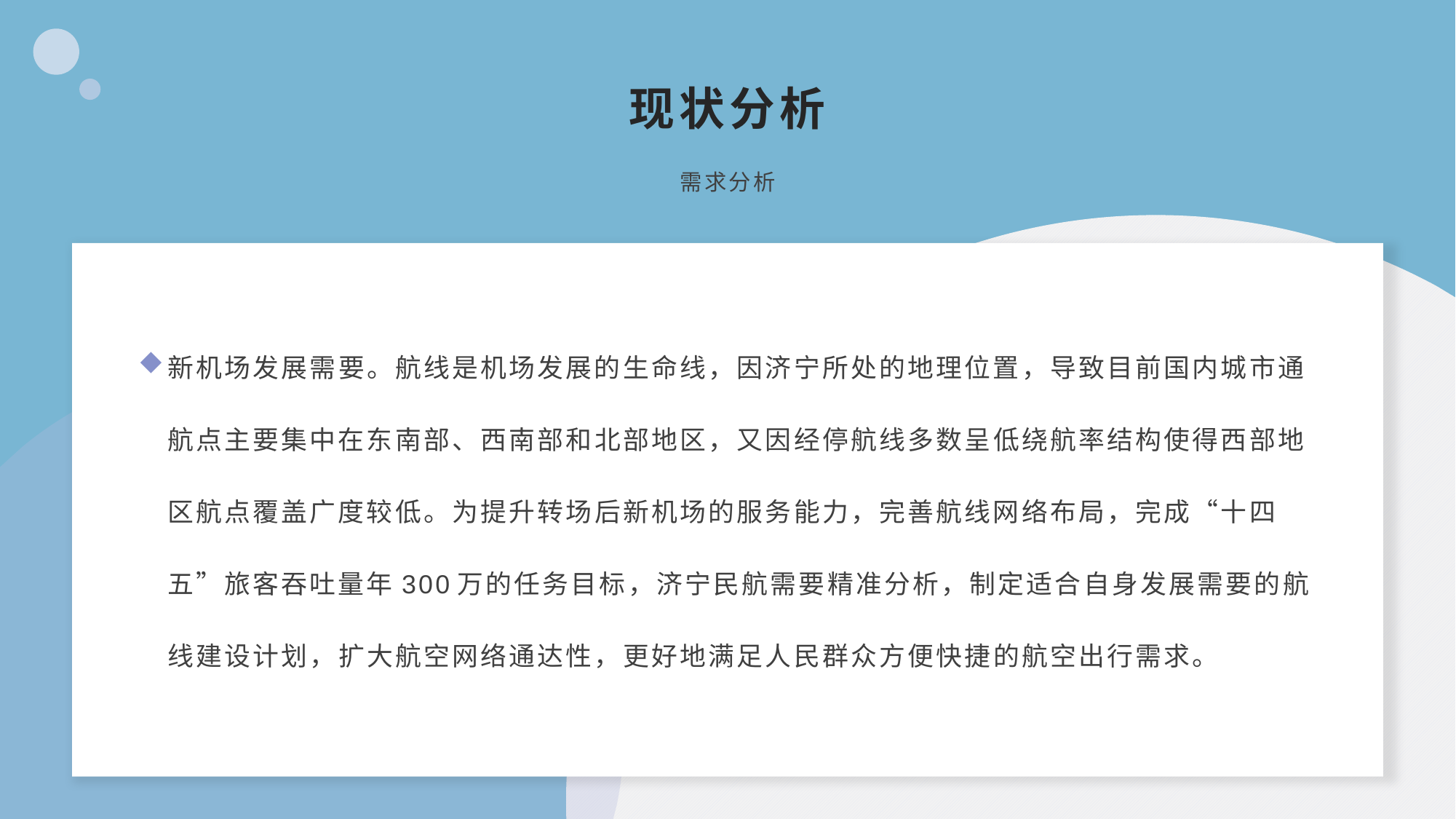

现状分析

需求分析

新机场发展需要。航线是机场发展的生命线，因济宁所处的地理位置，导致目前国内城市通航点主要集中在东南部、西南部和北部地区，又因经停航线多数呈低绕航率结构使得西部地区航点覆盖广度较低。为提升转场后新机场的服务能力，完善航线网络布局，完成“十四五”旅客吞吐量年300万的任务目标，济宁民航需要精准分析，制定适合自身发展需要的航线建设计划，扩大航空网络通达性，更好地满足人民群众方便快捷的航空出行需求。